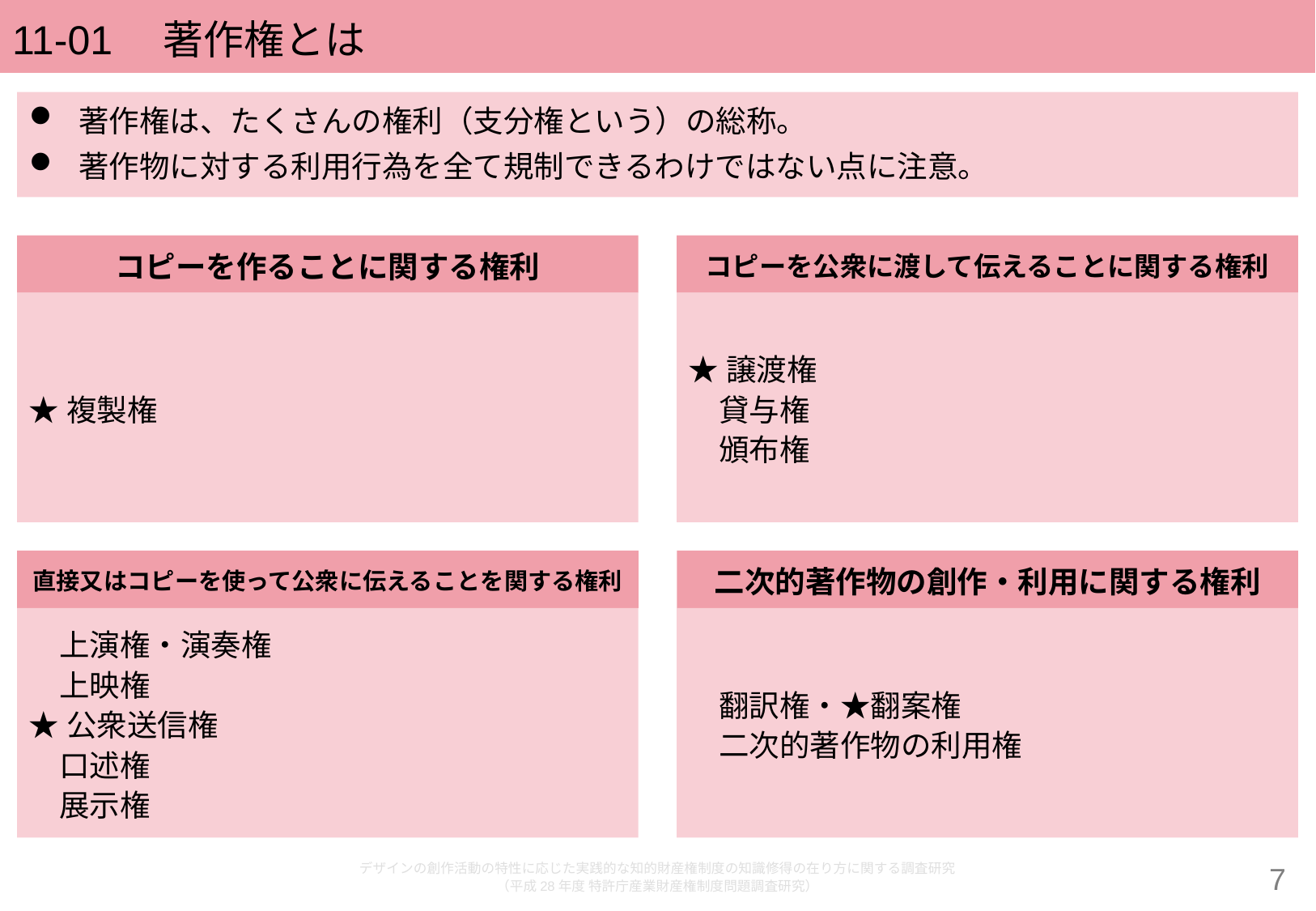

# 11-01　著作権とは
著作権は、たくさんの権利（支分権という）の総称。
著作物に対する利用行為を全て規制できるわけではない点に注意。
コピーを作ることに関する権利
コピーを公衆に渡して伝えることに関する権利
★複製権
★譲渡権
　貸与権
　頒布権
直接又はコピーを使って公衆に伝えることを関する権利
二次的著作物の創作・利用に関する権利
　上演権・演奏権
　上映権
★公衆送信権
　口述権
　展示権
　翻訳権・★翻案権
　二次的著作物の利用権
デザインの創作活動の特性に応じた実践的な知的財産権制度の知識修得の在り方に関する調査研究
（平成28年度 特許庁産業財産権制度問題調査研究）
7